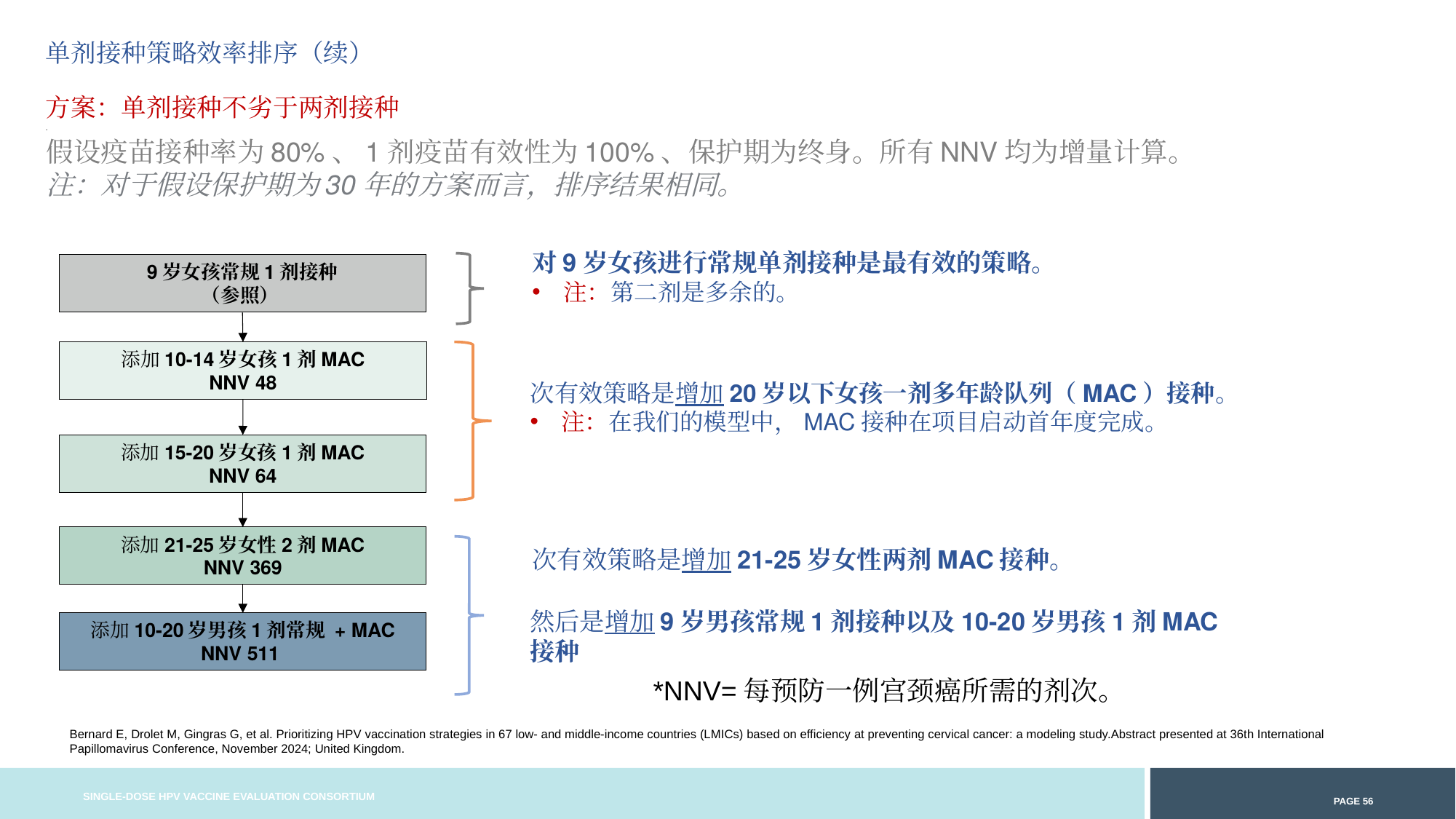

单剂接种策略效率排序（续）

方案：单剂接种不劣于两剂接种
.

：按国家分组分列的国家特征
假设疫苗接种率为80%、1剂疫苗有效性为100%、保护期为终身。所有NNV均为增量计算。
注：对于假设保护期为30年的方案而言，排序结果相同。

对9岁女孩进行常规单剂接种是最有效的策略。
注：第二剂是多余的。

9岁女孩常规1剂接种
（参照）
添加10-14岁女孩1剂MAC
NNV 48

次有效策略是增加20岁以下女孩一剂多年龄队列（MAC）接种。
注：在我们的模型中，MAC接种在项目启动首年度完成。
添加15-20岁女孩1剂MAC
NNV 64
添加21-25岁女性2剂MAC
NNV 369

次有效策略是增加21-25岁女性两剂MAC接种。
然后是增加9岁男孩常规1剂接种以及10-20岁男孩1剂MAC接种
添加10-20岁男孩1剂常规 + MAC
NNV 511
*NNV=每预防一例宫颈癌所需的剂次。
Bernard E, Drolet M, Gingras G, et al. Prioritizing HPV vaccination strategies in 67 low- and middle-income countries (LMICs) based on efficiency at preventing cervical cancer: a modeling study.Abstract presented at 36th International Papillomavirus Conference, November 2024; United Kingdom.